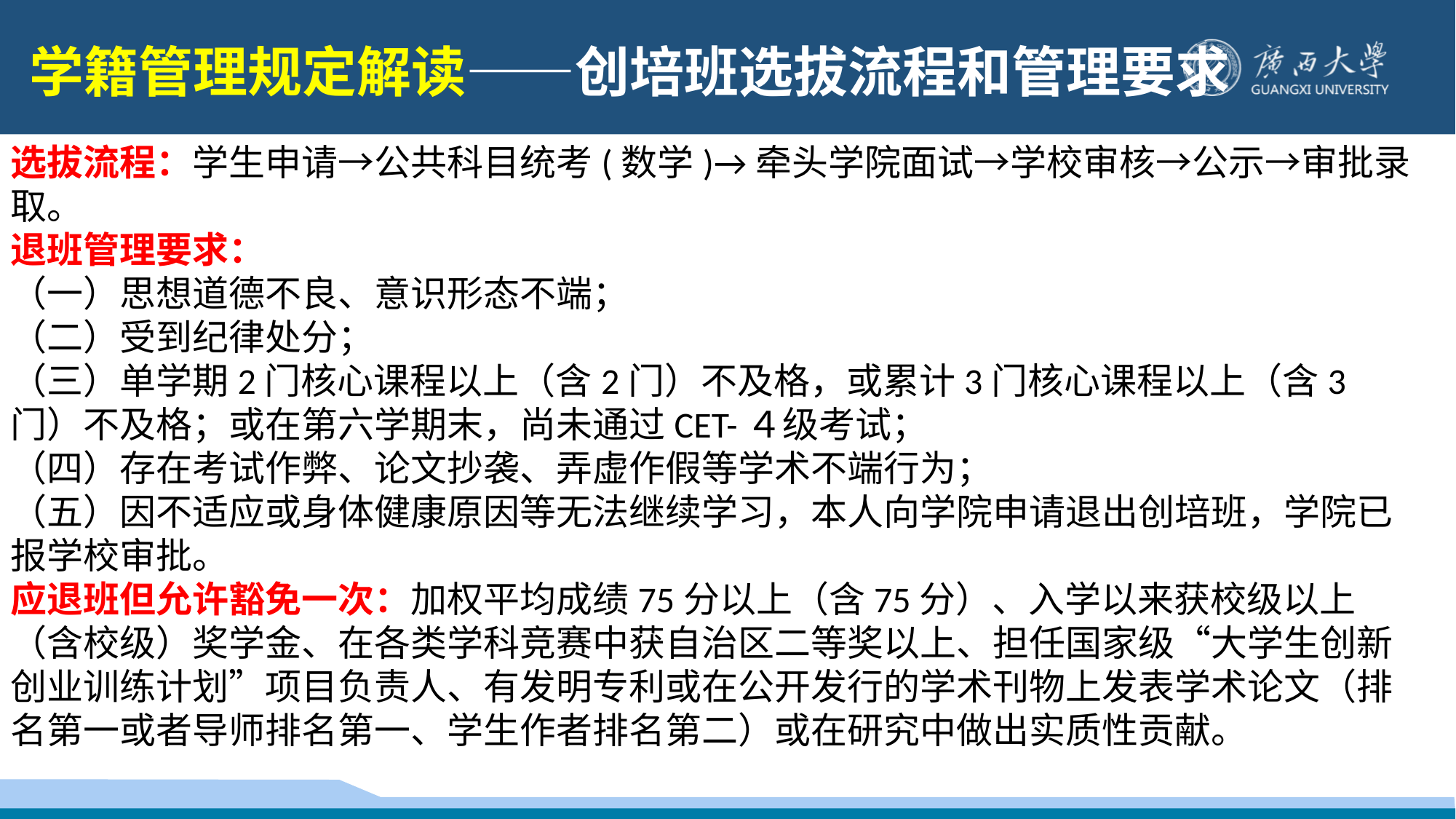

学籍管理规定解读——创培班选拔流程和管理要求
选拔流程：学生申请→公共科目统考(数学)→牵头学院面试→学校审核→公示→审批录取。
退班管理要求：
（一）思想道德不良、意识形态不端；
（二）受到纪律处分；
（三）单学期2门核心课程以上（含2门）不及格，或累计3门核心课程以上（含3门）不及格；或在第六学期末，尚未通过CET-４级考试；
（四）存在考试作弊、论文抄袭、弄虚作假等学术不端行为；
（五）因不适应或身体健康原因等无法继续学习，本人向学院申请退出创培班，学院已报学校审批。
应退班但允许豁免一次：加权平均成绩75分以上（含75分）、入学以来获校级以上（含校级）奖学金、在各类学科竞赛中获自治区二等奖以上、担任国家级“大学生创新创业训练计划”项目负责人、有发明专利或在公开发行的学术刊物上发表学术论文（排名第一或者导师排名第一、学生作者排名第二）或在研究中做出实质性贡献。